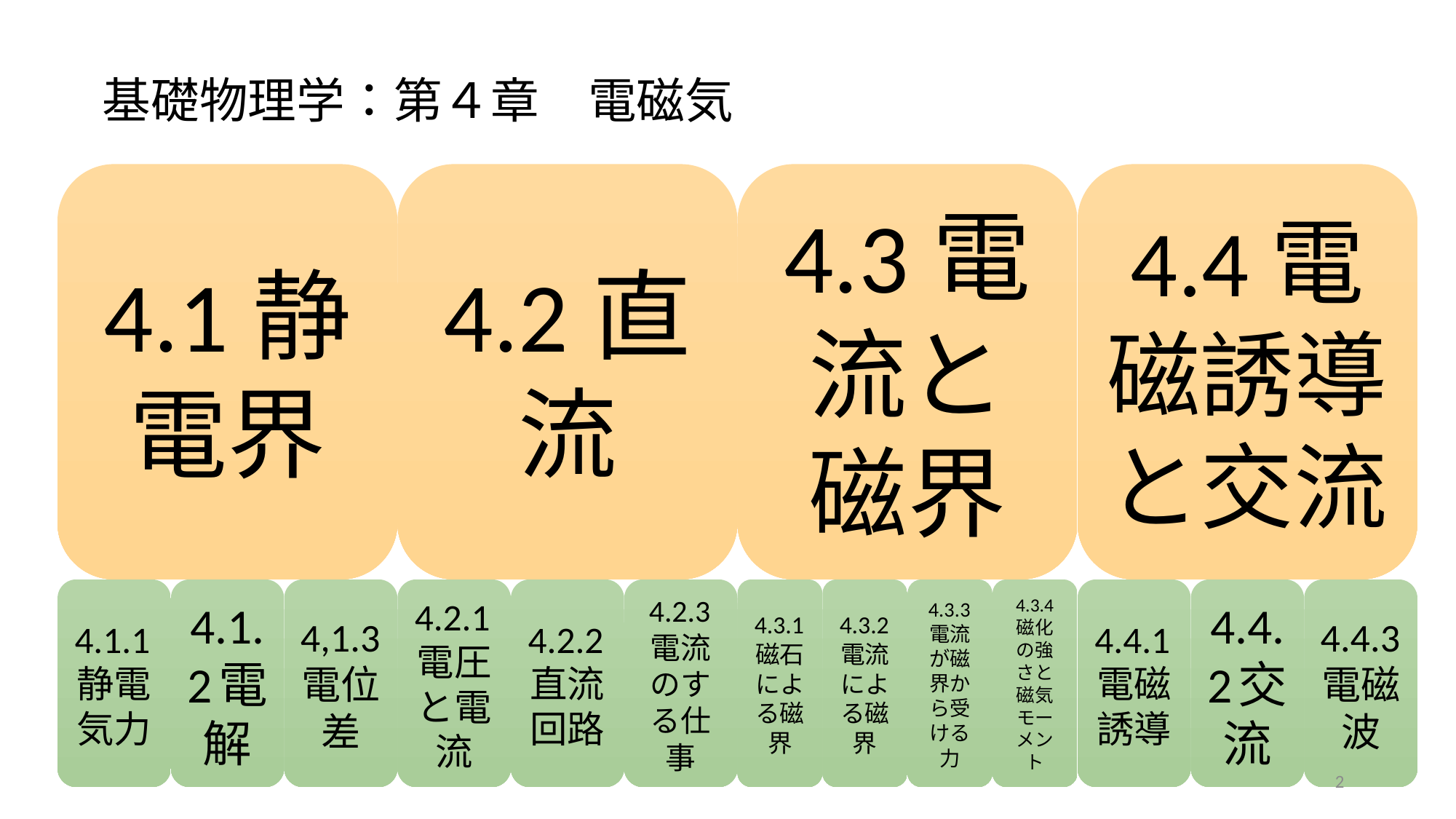

# 基礎物理学：第４章　電磁気
4.1.1静電気力
4.1.2電解
4.2直流
4.2.3電流のする仕事
4.3.1磁石による磁界
4.3.2電流による磁界
4.3.3電流が磁界から受ける力
4.3.4 磁化の強さと磁気モーメント
4.4.1電磁誘導
2